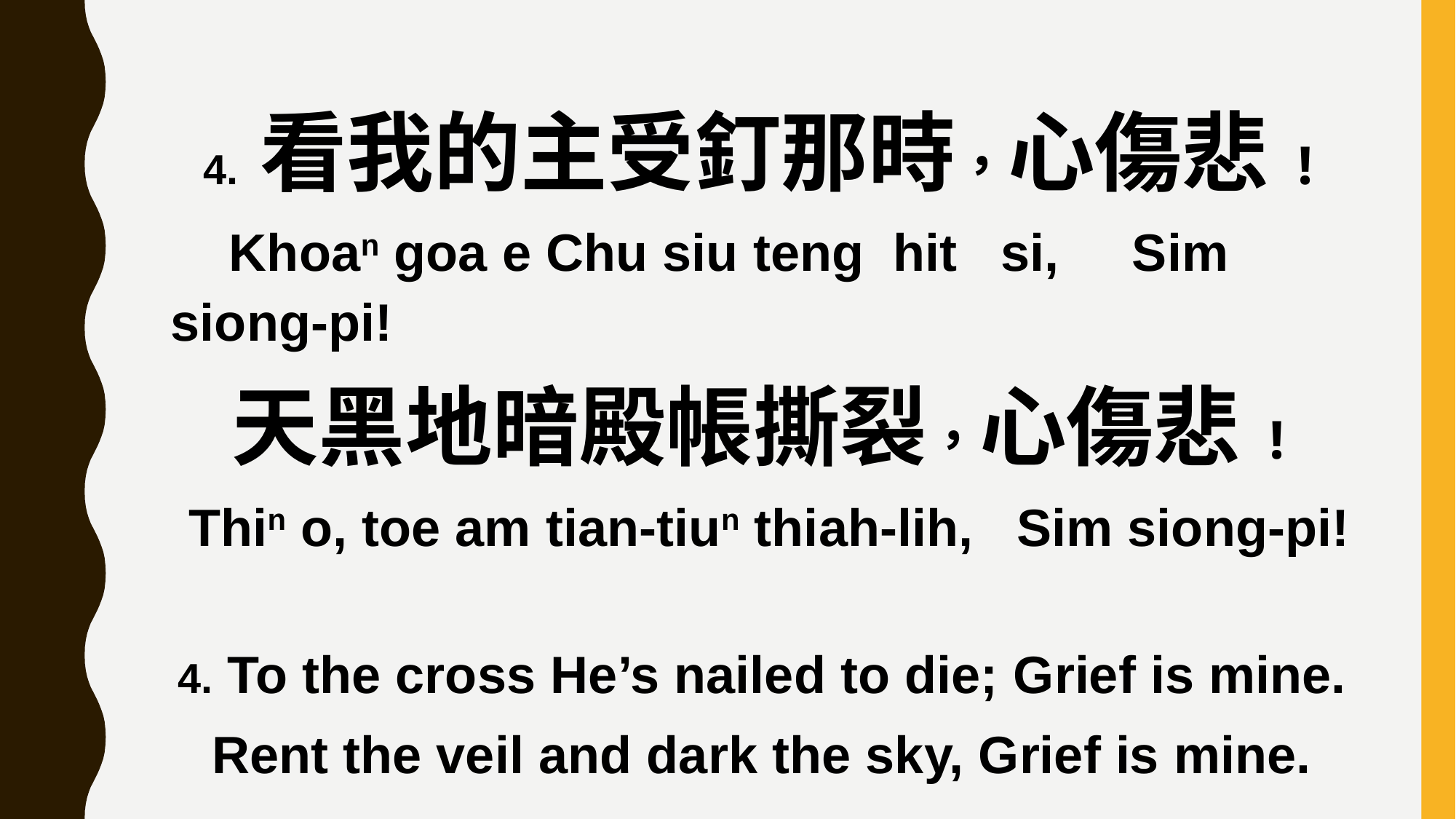

4. 看我的主受釘那時，心傷悲!
    Khoan goa e Chu siu teng  hit   si,     Sim siong-pi!
天黑地暗殿帳撕裂，心傷悲!
 Thin o, toe am tian-tiun thiah-lih,   Sim siong-pi!

4. To the cross He’s nailed to die; Grief is mine.
Rent the veil and dark the sky, Grief is mine.